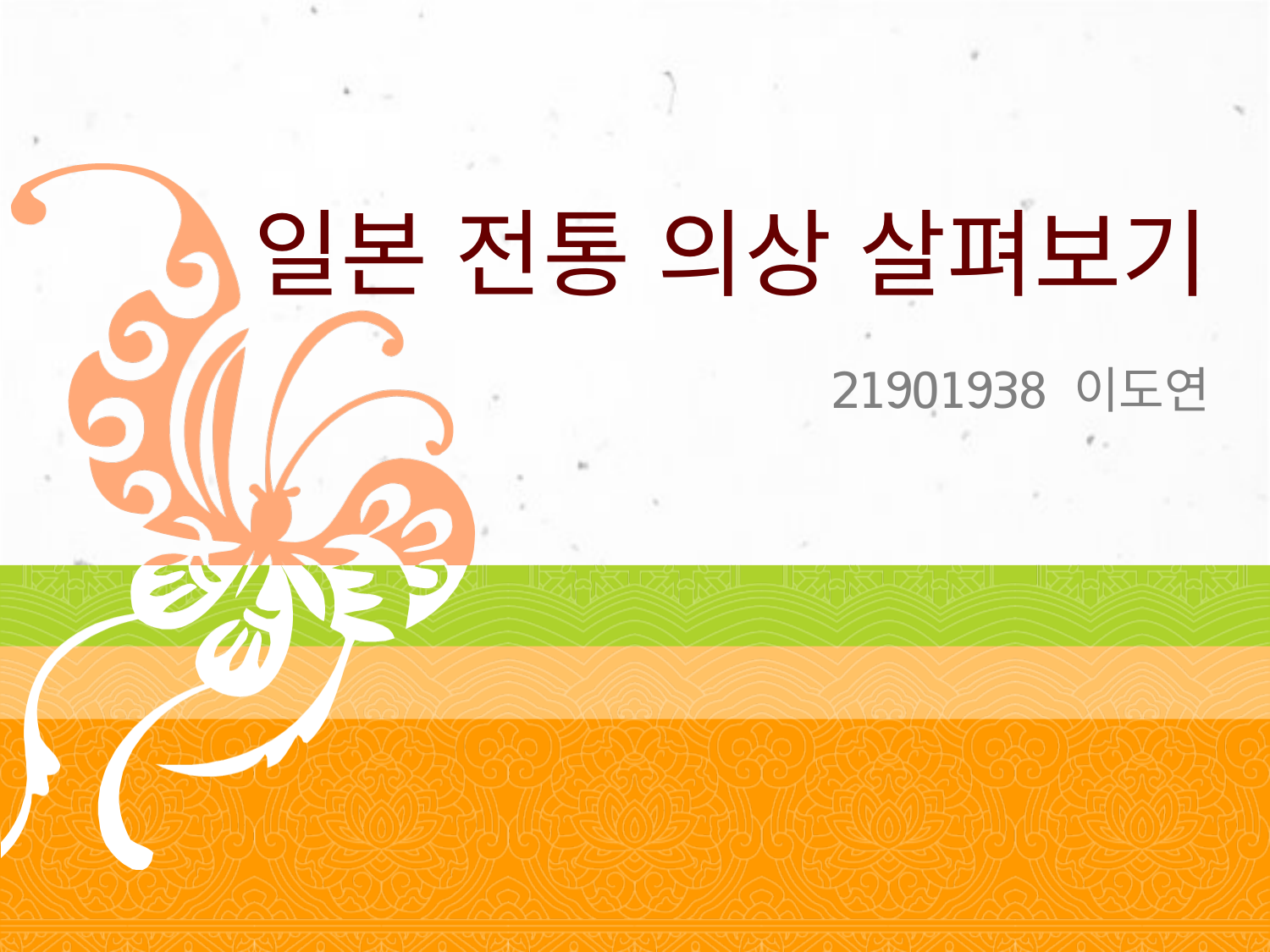

# 일본 전통 의상 살펴보기
21901938 이도연